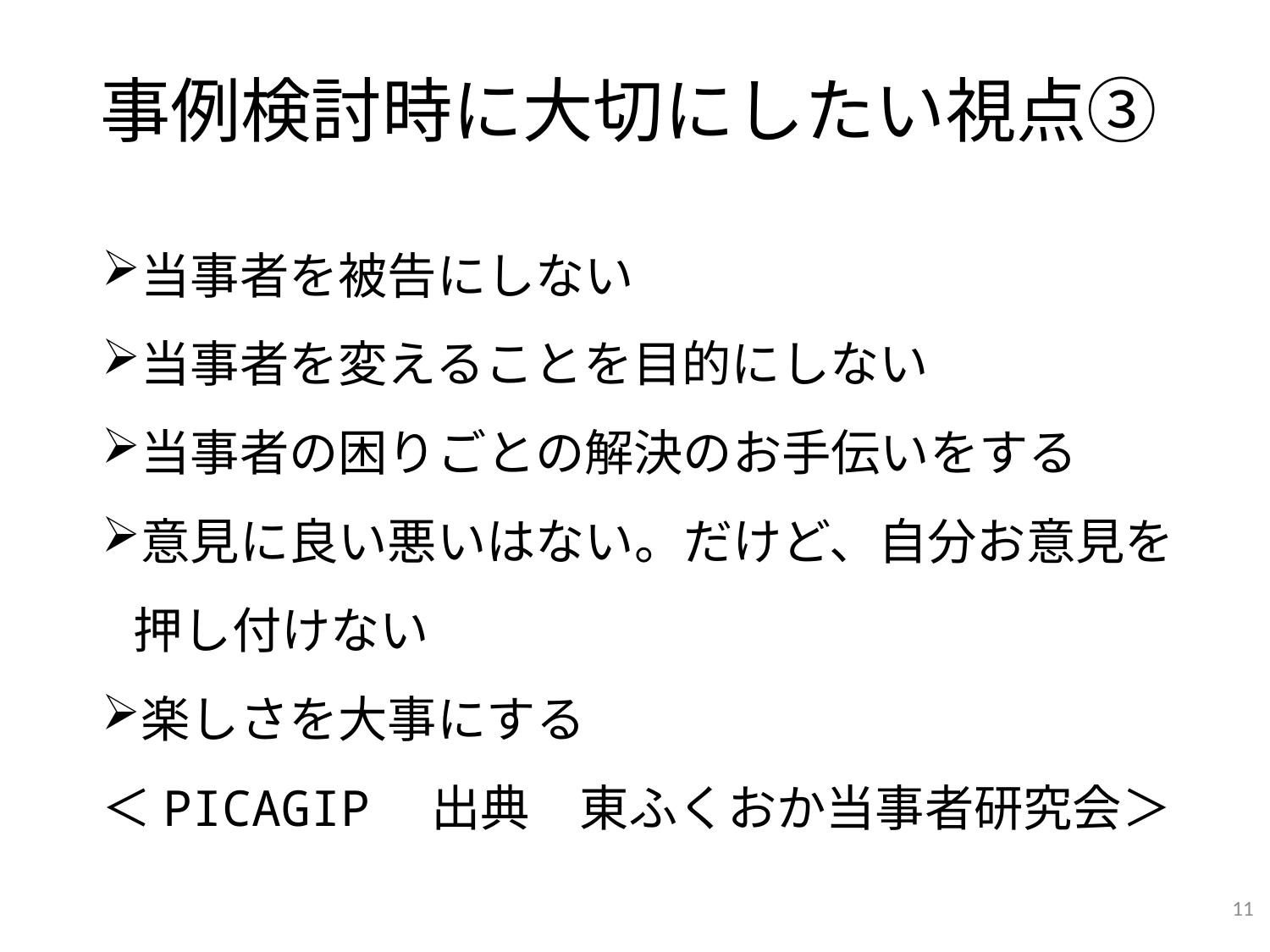

事例検討時に大切にしたい視点③
当事者を被告にしない
当事者を変えることを目的にしない
当事者の困りごとの解決のお手伝いをする
意見に良い悪いはない。だけど、自分お意見を押し付けない
楽しさを大事にする
＜PICAGIP　出典　東ふくおか当事者研究会＞

11